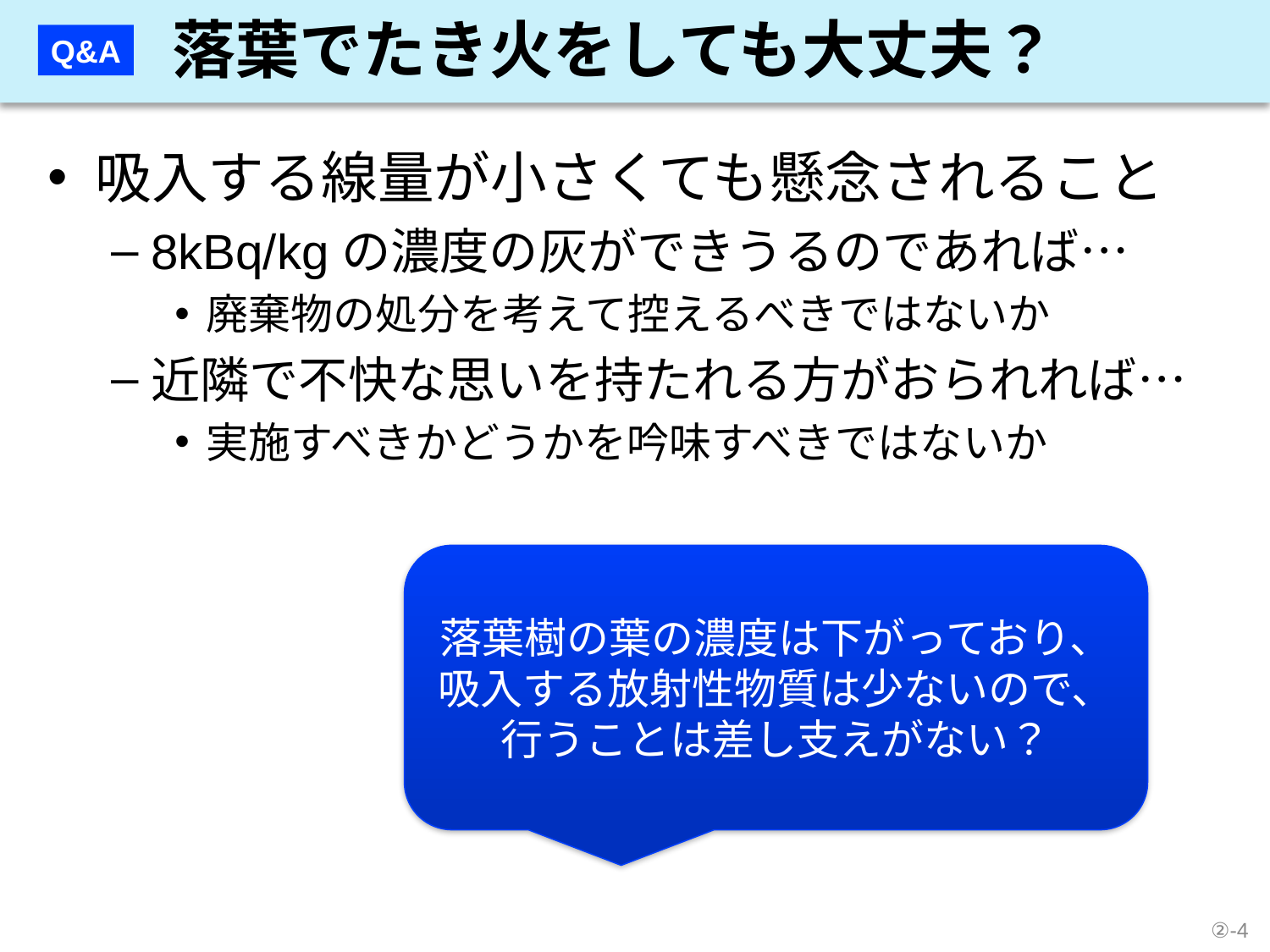

落葉でたき火をしても大丈夫？
Q&A
吸入する線量が小さくても懸念されること
8kBq/kgの濃度の灰ができうるのであれば…
廃棄物の処分を考えて控えるべきではないか
近隣で不快な思いを持たれる方がおられれば…
実施すべきかどうかを吟味すべきではないか
落葉樹の葉の濃度は下がっており、吸入する放射性物質は少ないので、行うことは差し支えがない？
②-4